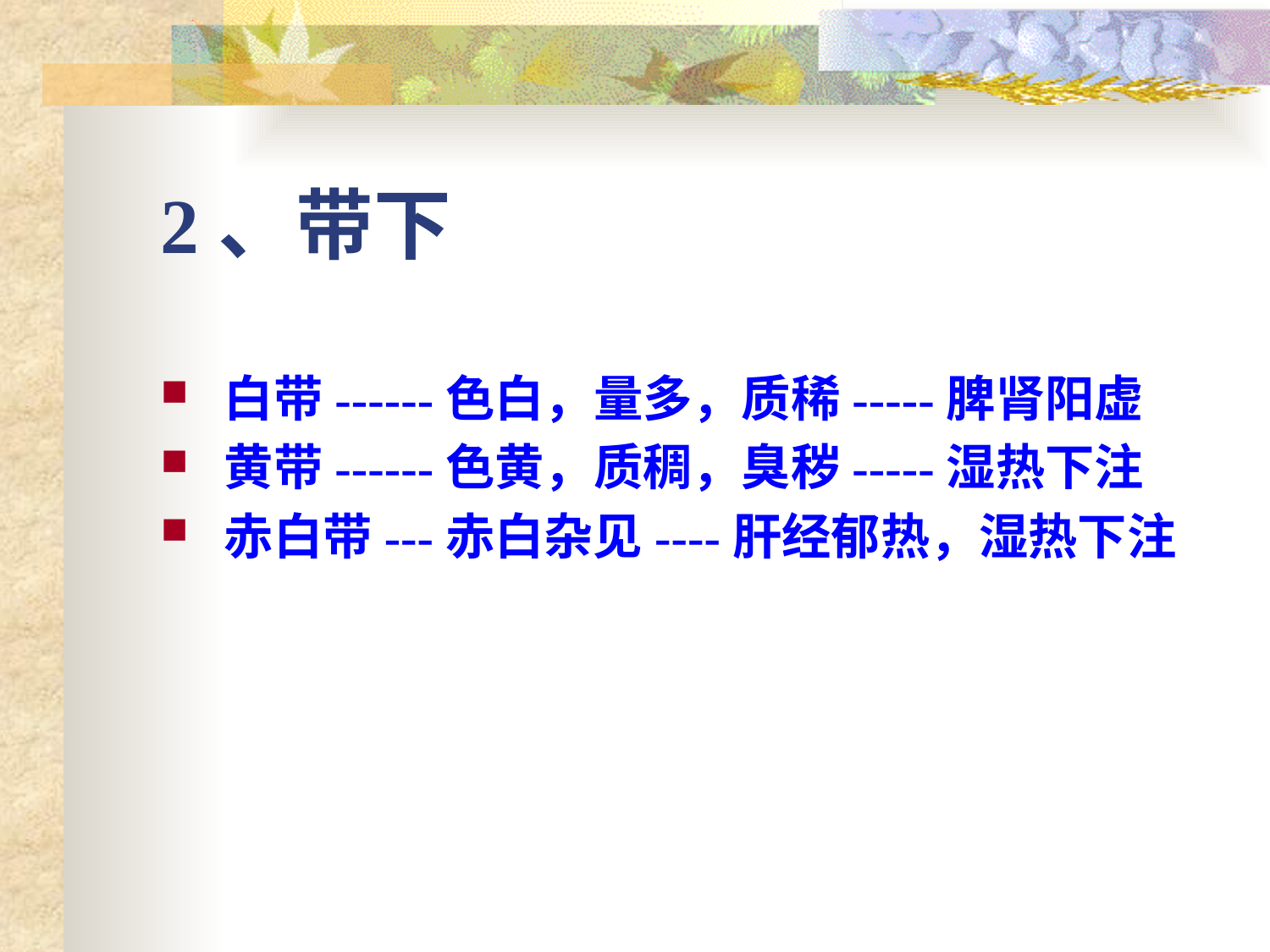

# 2、带下

白带------色白，量多，质稀-----脾肾阳虚
黄带------色黄，质稠，臭秽-----湿热下注
赤白带---赤白杂见----肝经郁热，湿热下注